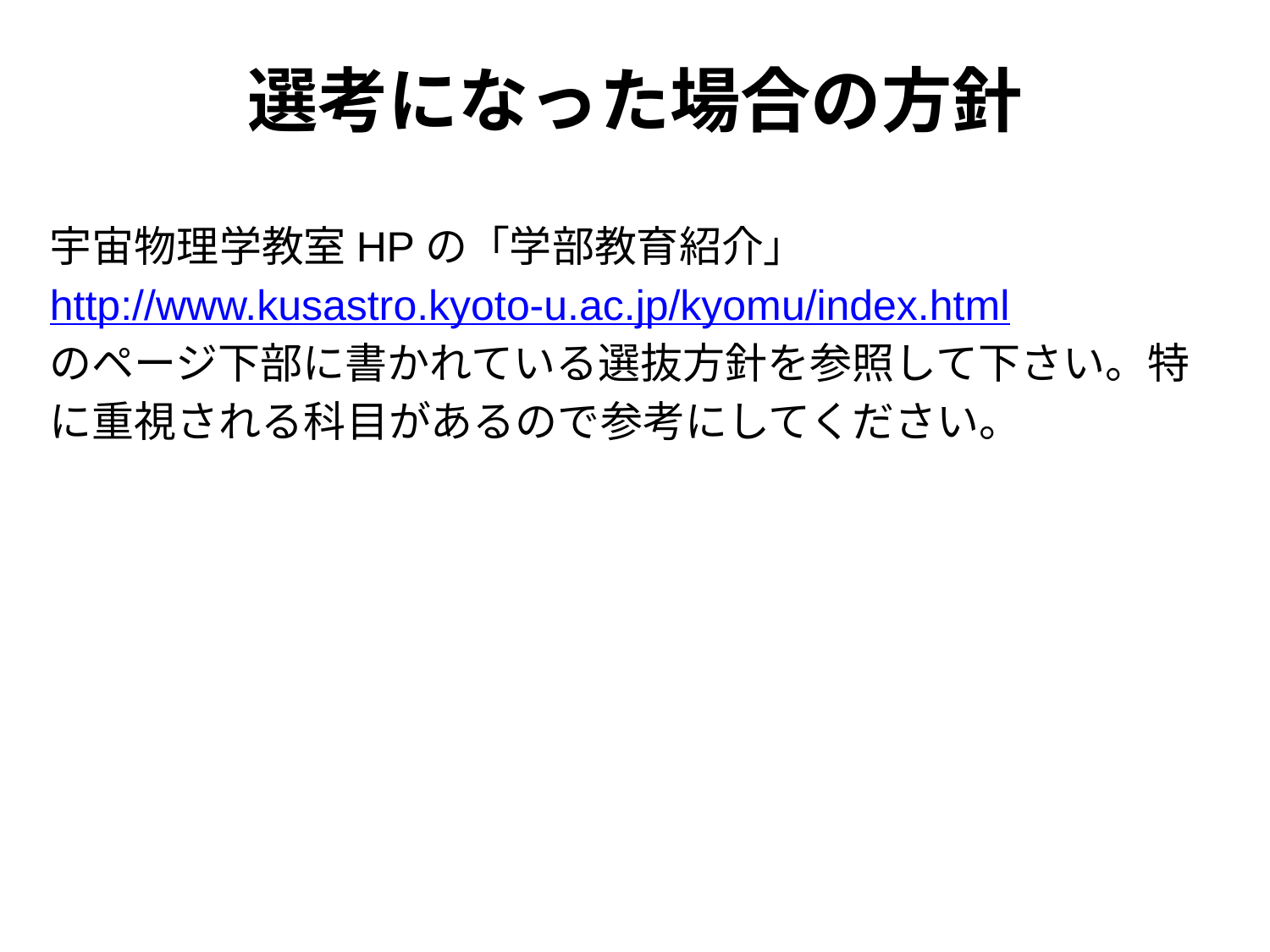

# 選考になった場合の方針
宇宙物理学教室HPの「学部教育紹介」
http://www.kusastro.kyoto-u.ac.jp/kyomu/index.html
のページ下部に書かれている選抜方針を参照して下さい。特に重視される科目があるので参考にしてください。